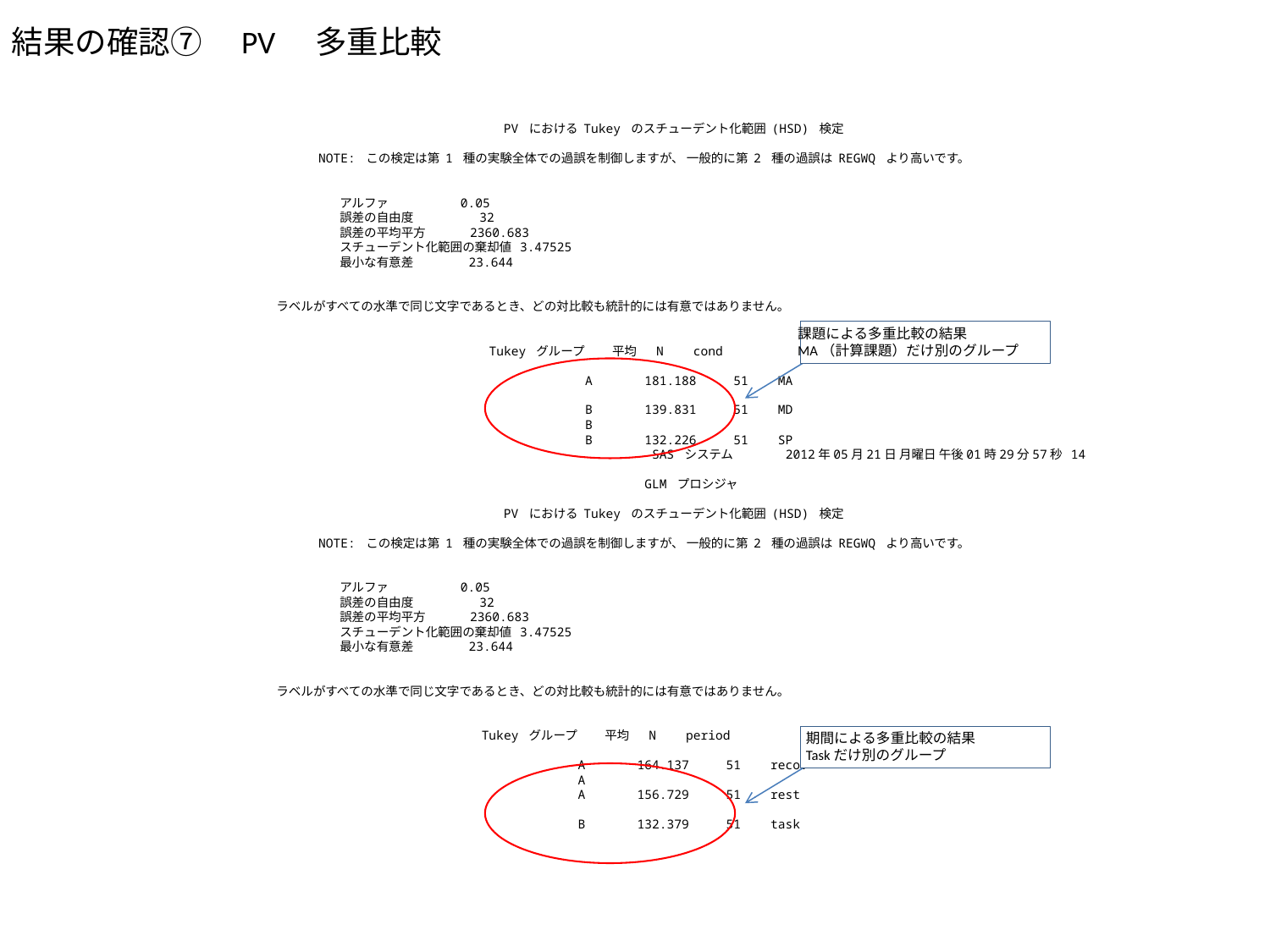

結果の確認⑦　PV　多重比較

                                        PV における Tukey のスチューデント化範囲 (HSD) 検定

               NOTE: この検定は第 1 種の実験全体での過誤を制御しますが、 一般的に第 2 種の過誤は REGWQ より高いです。

                                               アルファ                         0.05
                                               誤差の自由度                       32
                                               誤差の平均平方               2360.683
                                               スチューデント化範囲の棄却値  3.47525
                                               最小な有意差                   23.644

                        ラベルがすべての水準で同じ文字であるとき、どの対比較も統計的には有意ではありません。

                                      Tukey グループ          平均      N    cond

                                                   A       181.188     51    MA

                                                   B       139.831     51    MD
                                                   B
                                                   B       132.226     51    SP
                                                            SAS システム                  2012年05月21日 月曜日 午後01時29分57秒  14

                                                           GLM プロシジャ

                                        PV における Tukey のスチューデント化範囲 (HSD) 検定

               NOTE: この検定は第 1 種の実験全体での過誤を制御しますが、 一般的に第 2 種の過誤は REGWQ より高いです。

                                               アルファ                         0.05
                                               誤差の自由度                       32
                                               誤差の平均平方               2360.683
                                               スチューデント化範囲の棄却値  3.47525
                                               最小な有意差                   23.644

                        ラベルがすべての水準で同じ文字であるとき、どの対比較も統計的には有意ではありません。

                                     Tukey グループ          平均      N    period

                                                  A       164.137     51    recov
                                                  A
                                                  A       156.729     51    rest

                                                  B       132.379     51    task
課題による多重比較の結果
MA（計算課題）だけ別のグループ

期間による多重比較の結果
Taskだけ別のグループ